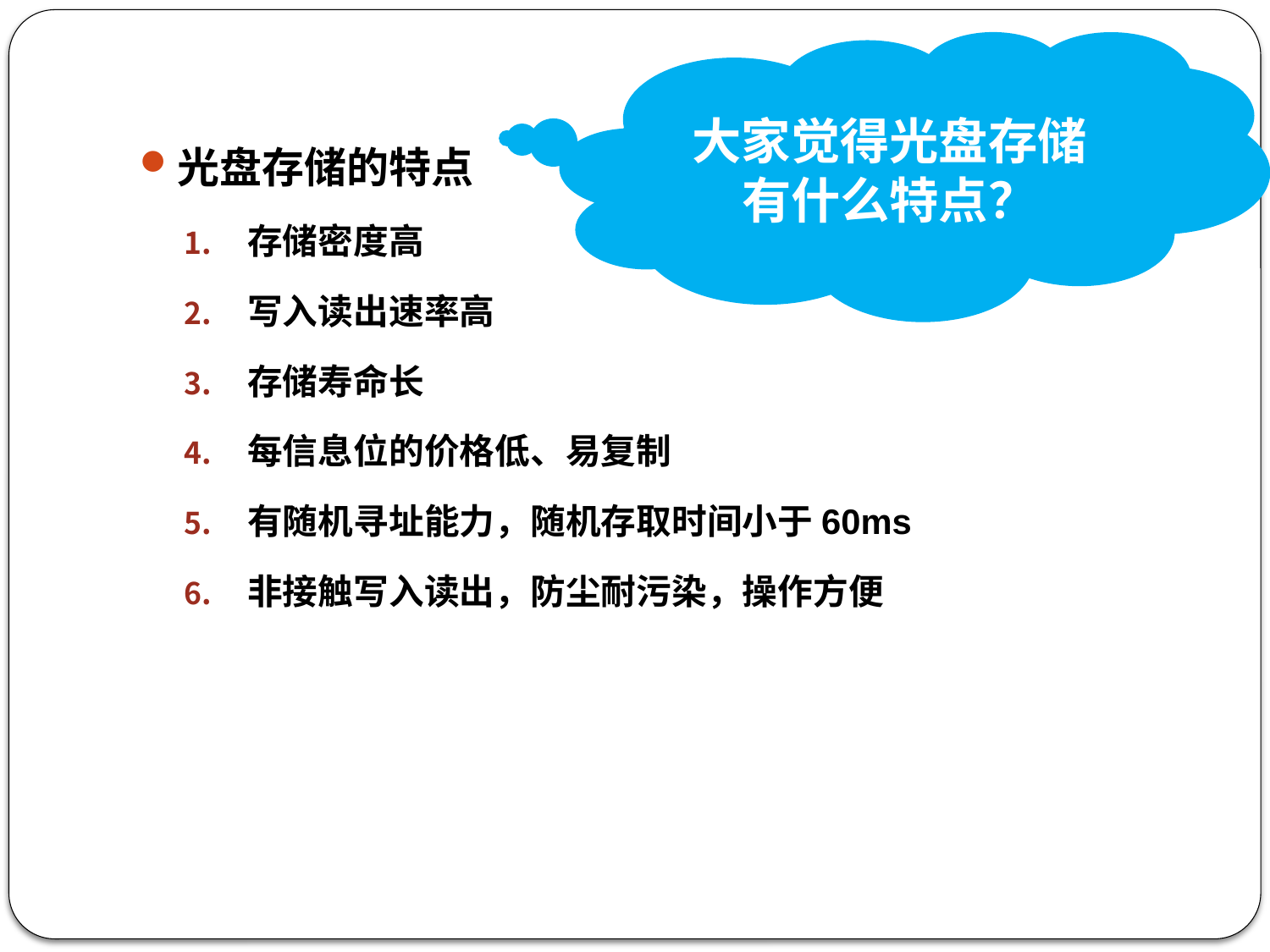

大家觉得光盘存储有什么特点？
光盘存储的特点
存储密度高
写入读出速率高
存储寿命长
每信息位的价格低、易复制
有随机寻址能力，随机存取时间小于60ms
非接触写入读出，防尘耐污染，操作方便